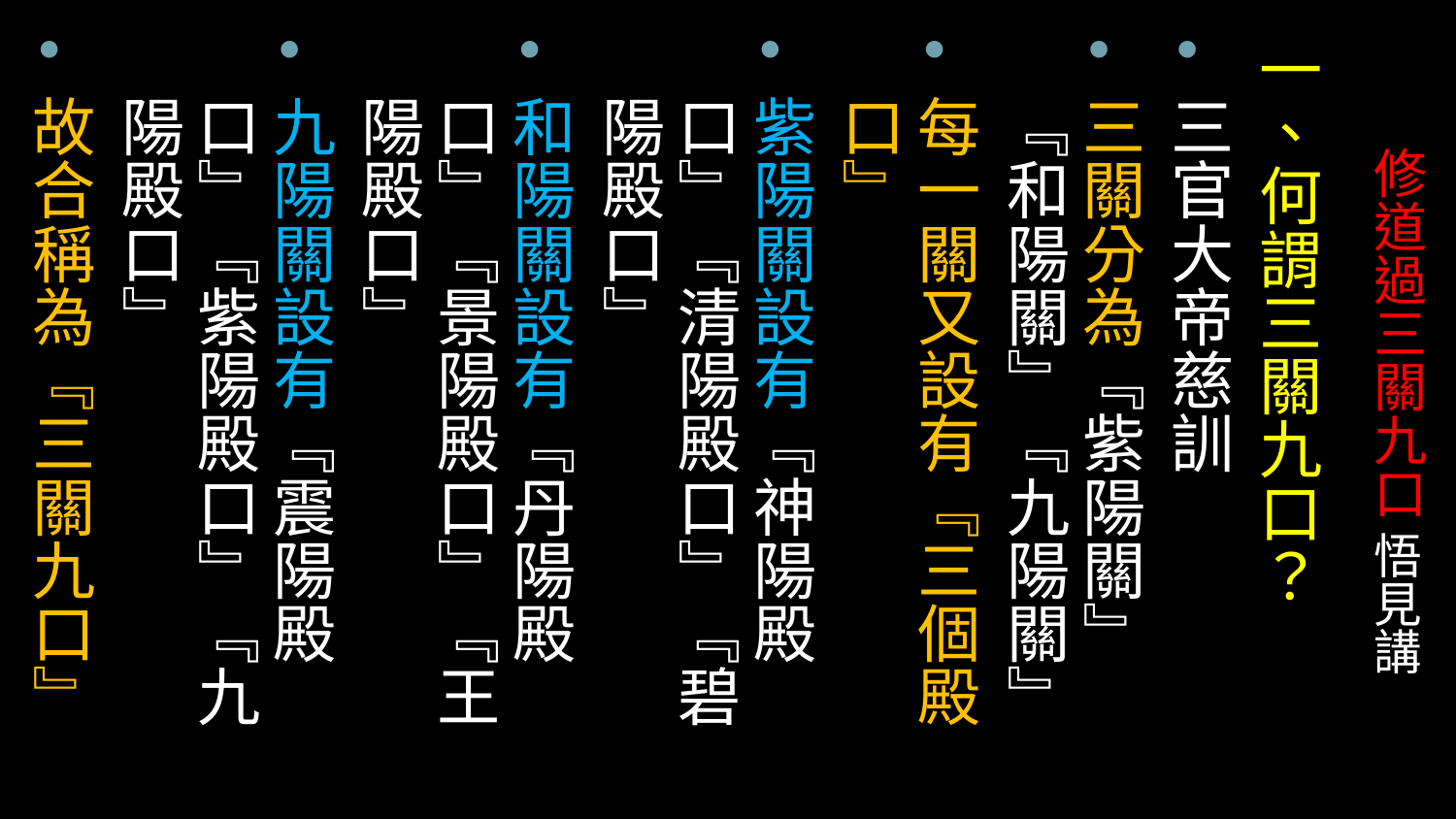

一、何謂三關九口？
三官大帝慈訓
三關分為『紫陽關』『和陽關』『九陽關』
每一關又設有『三個殿口』
紫陽關設有『神陽殿口』『清陽殿口』『碧陽殿口』
和陽關設有『丹陽殿口』『景陽殿口』『王陽殿口』
九陽關設有『震陽殿口』『紫陽殿口』『九陽殿口』
故合稱為『三關九口』
# 修道過三關九口 悟見講